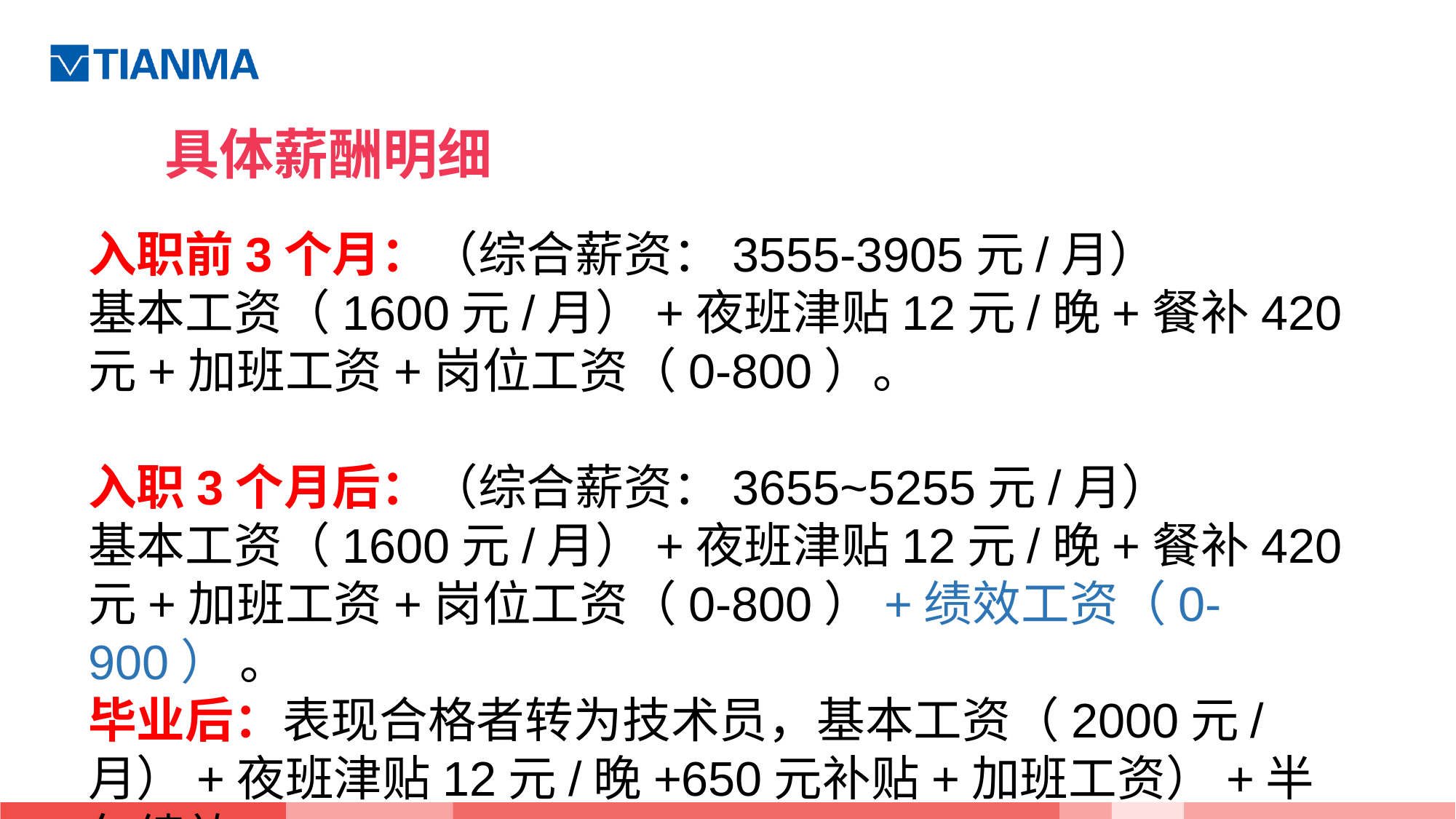

具体薪酬明细
入职前3个月：（综合薪资：3555-3905元/月）
基本工资（1600元/月）+夜班津贴12元/晚+餐补420元+加班工资+岗位工资（0-800）。

入职3个月后：（综合薪资：3655~5255元/月）
基本工资（1600元/月）+夜班津贴12元/晚+餐补420元+加班工资+岗位工资（0-800）+绩效工资（0-900） 。
毕业后：表现合格者转为技术员，基本工资（2000元/月）+夜班津贴12元/晚+650元补贴+加班工资）+半年绩效。